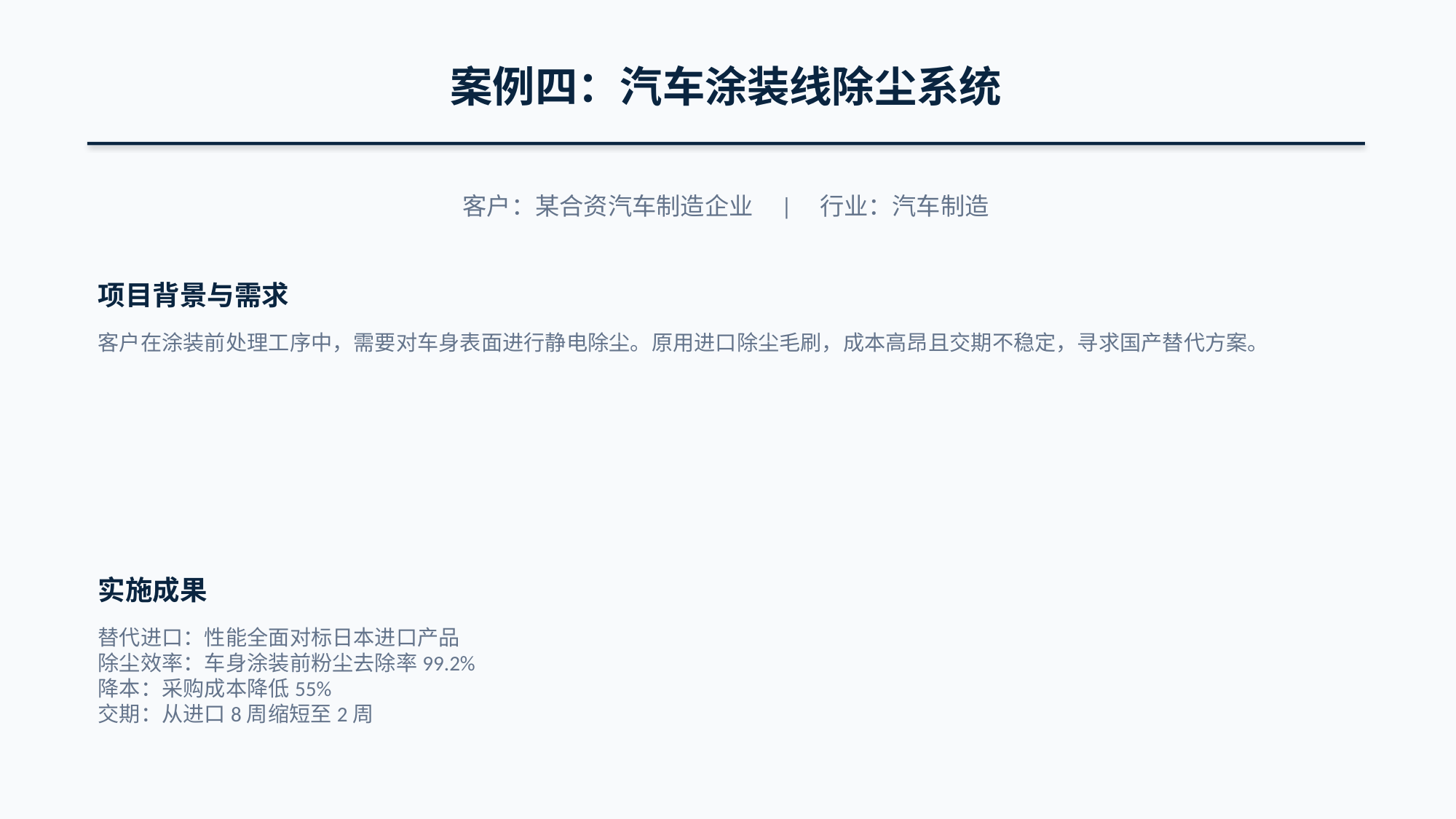

案例四：汽车涂装线除尘系统

客户：某合资汽车制造企业    |    行业：汽车制造
项目背景与需求
客户在涂装前处理工序中，需要对车身表面进行静电除尘。原用进口除尘毛刷，成本高昂且交期不稳定，寻求国产替代方案。
实施成果
替代进口：性能全面对标日本进口产品
除尘效率：车身涂装前粉尘去除率99.2%
降本：采购成本降低55%
交期：从进口8周缩短至2周